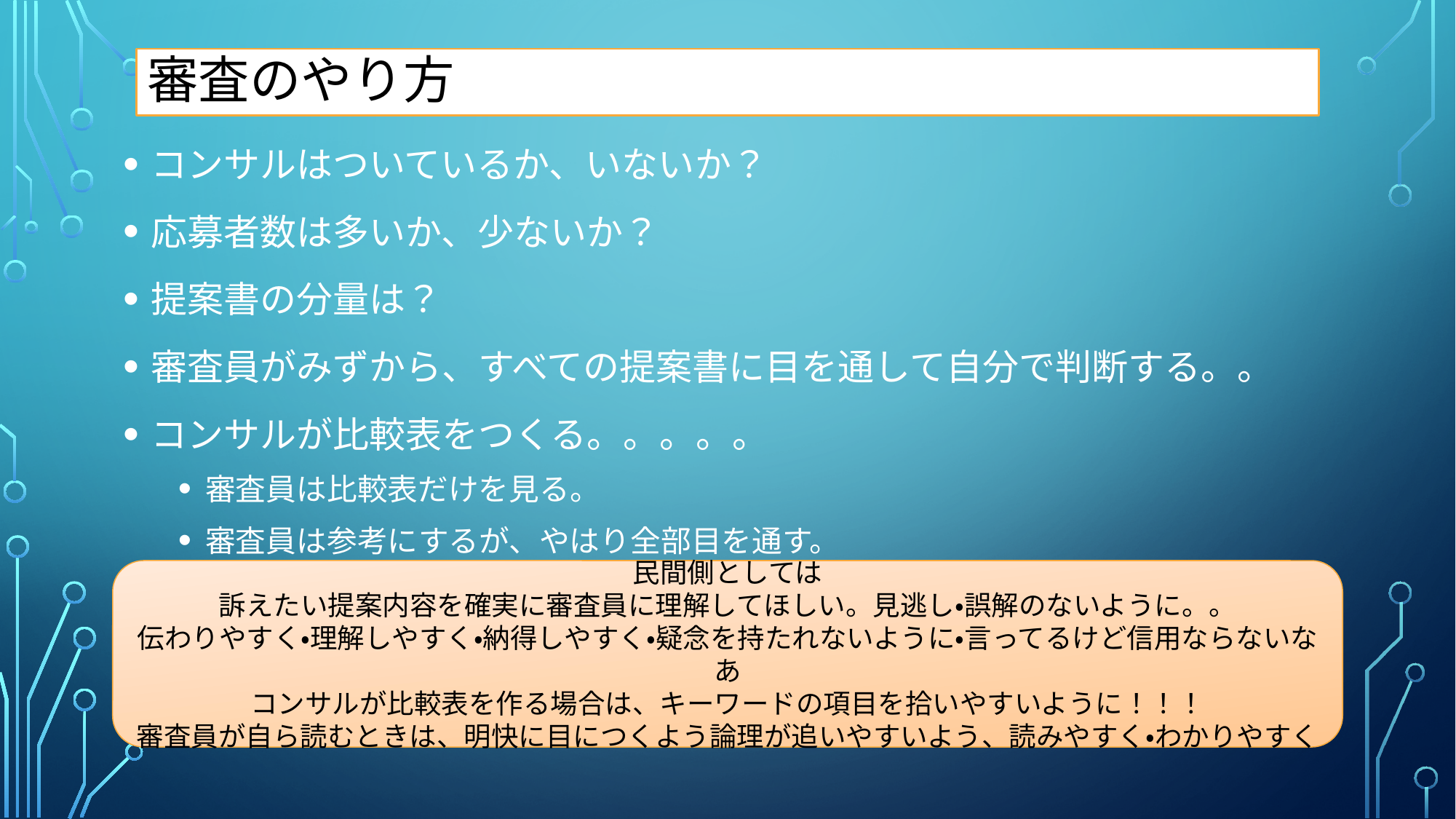

# 審査のやり方
コンサルはついているか、いないか？
応募者数は多いか、少ないか？
提案書の分量は？
審査員がみずから、すべての提案書に目を通して自分で判断する。。
コンサルが比較表をつくる。。。。。
審査員は比較表だけを見る。
審査員は参考にするが、やはり全部目を通す。

民間側としては
訴えたい提案内容を確実に審査員に理解してほしい。見逃し・誤解のないように。。
伝わりやすく・理解しやすく・納得しやすく・疑念を持たれないように・言ってるけど信用ならないなあ
コンサルが比較表を作る場合は、キーワードの項目を拾いやすいように！！！
審査員が自ら読むときは、明快に目につくよう論理が追いやすいよう、読みやすく・わかりやすく